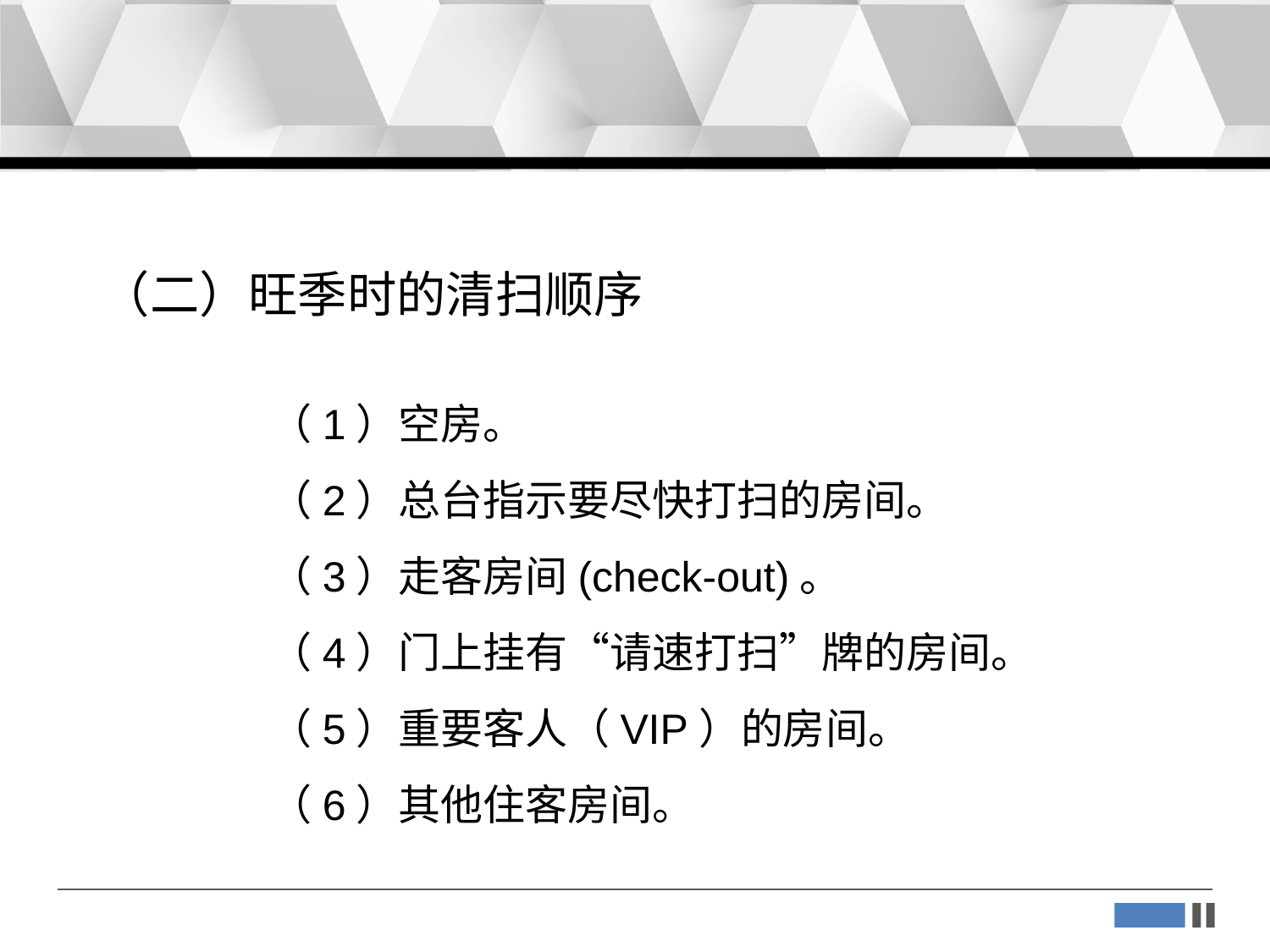

（二）旺季时的清扫顺序
（1）空房。
（2）总台指示要尽快打扫的房间。
（3）走客房间(check-out)。
（4）门上挂有“请速打扫”牌的房间。
（5）重要客人（VIP）的房间。
（6）其他住客房间。